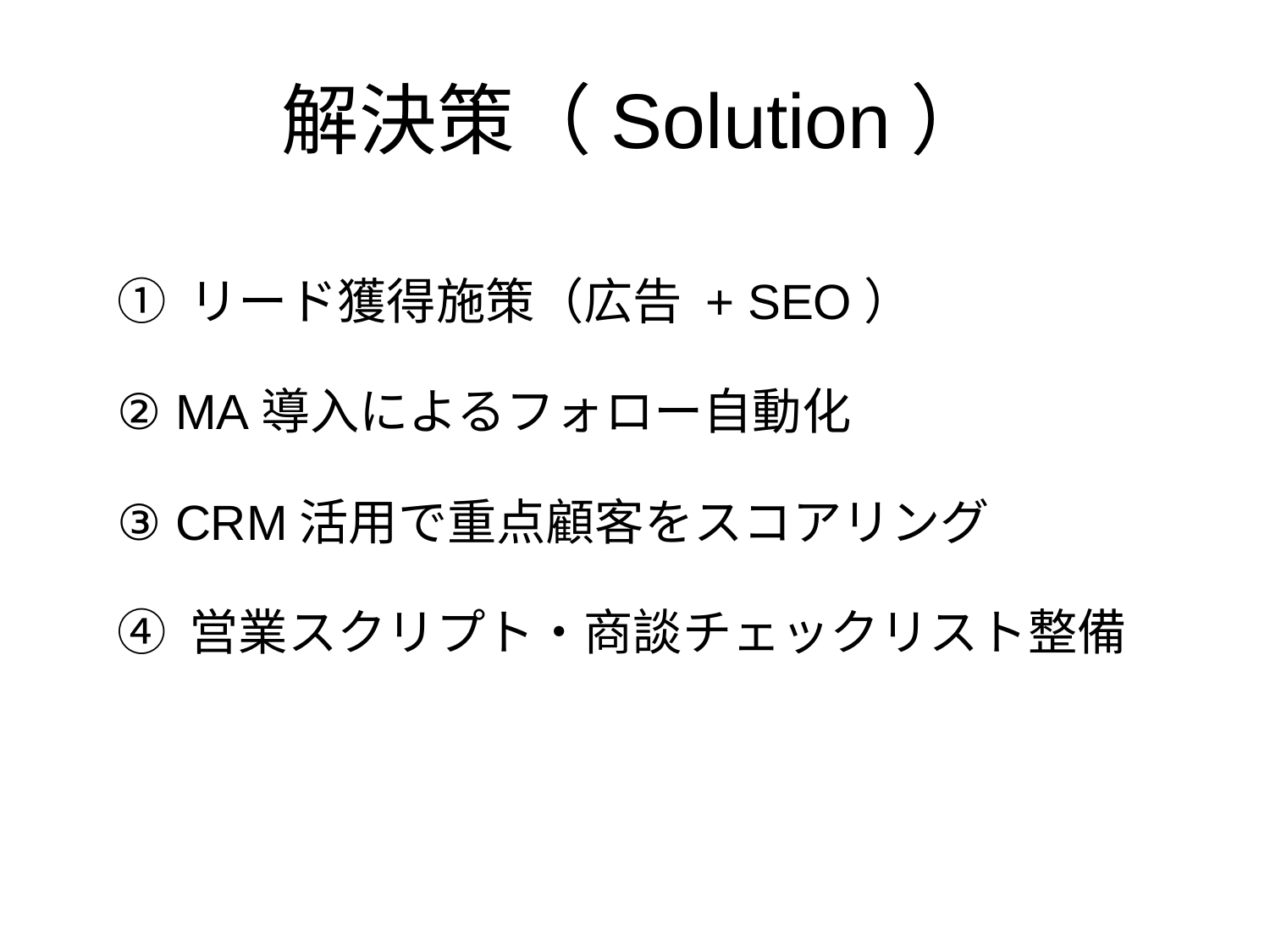

# 解決策（Solution）
① リード獲得施策（広告 + SEO）
② MA導入によるフォロー自動化
③ CRM活用で重点顧客をスコアリング
④ 営業スクリプト・商談チェックリスト整備